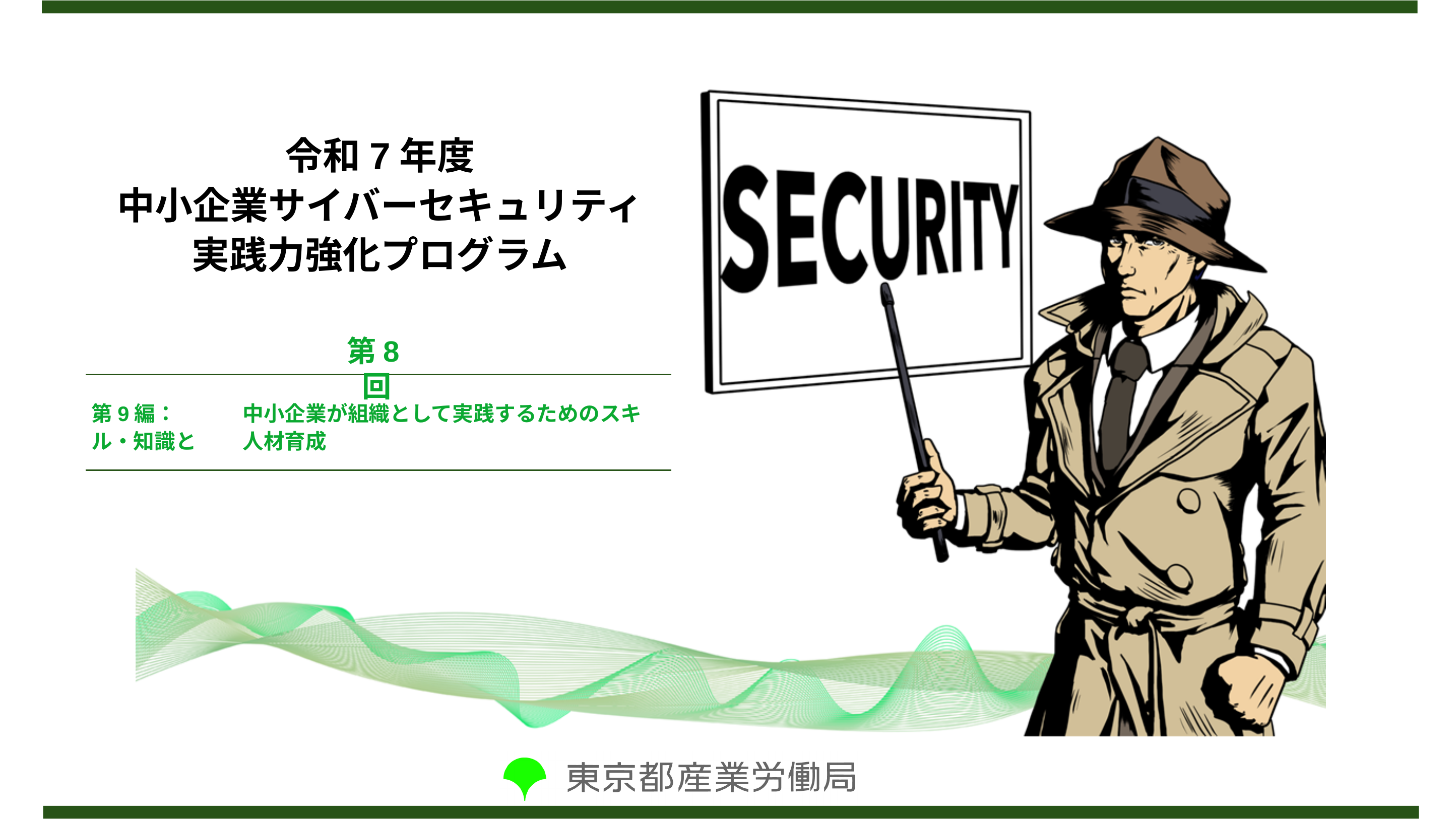

令和7年度
中小企業サイバーセキュリティ
実践力強化プログラム
第8回
第9編：	中小企業が組織として実践するためのスキル・知識と	人材育成